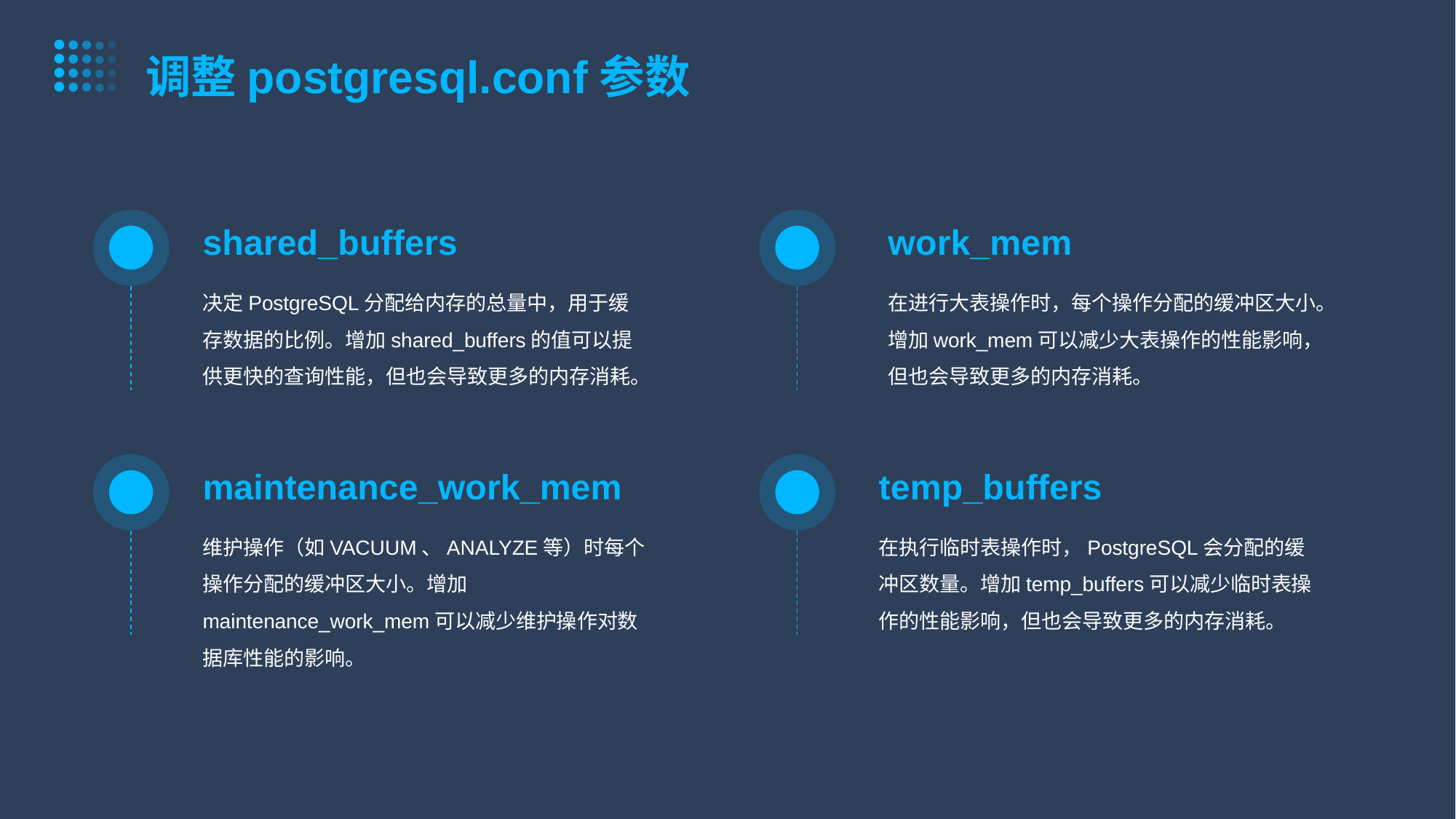

调整postgresql.conf参数

shared_buffers
work_mem

决定PostgreSQL分配给内存的总量中，用于缓存数据的比例。增加shared_buffers的值可以提供更快的查询性能，但也会导致更多的内存消耗。
在进行大表操作时，每个操作分配的缓冲区大小。增加work_mem可以减少大表操作的性能影响，但也会导致更多的内存消耗。
maintenance_work_mem
temp_buffers

维护操作（如VACUUM、ANALYZE等）时每个操作分配的缓冲区大小。增加maintenance_work_mem可以减少维护操作对数据库性能的影响。
在执行临时表操作时，PostgreSQL会分配的缓冲区数量。增加temp_buffers可以减少临时表操作的性能影响，但也会导致更多的内存消耗。